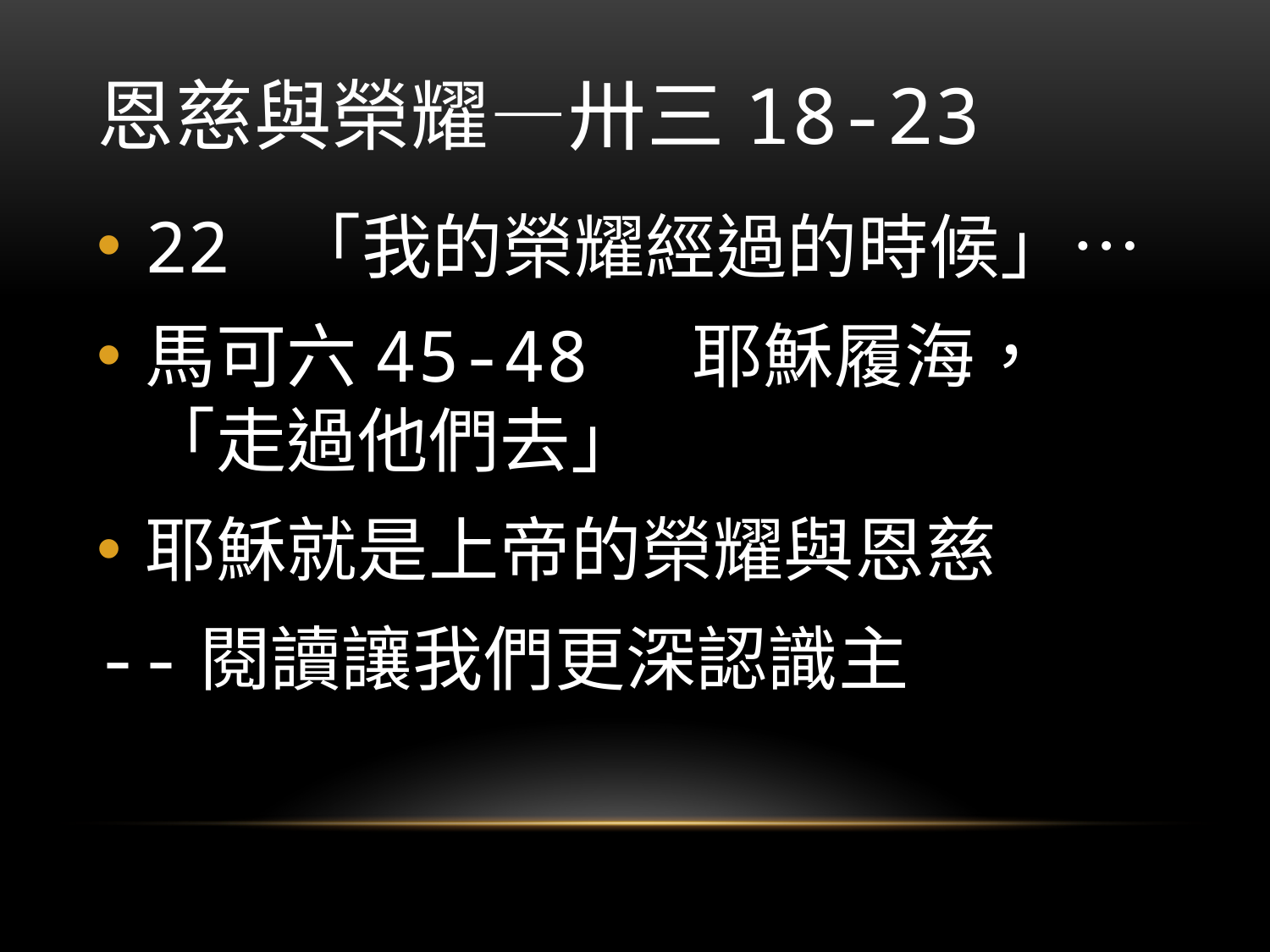

# 恩慈與榮耀—卅三18-23
22 「我的榮耀經過的時候」…
馬可六45-48  耶穌履海，「走過他們去」
耶穌就是上帝的榮耀與恩慈
--閱讀讓我們更深認識主